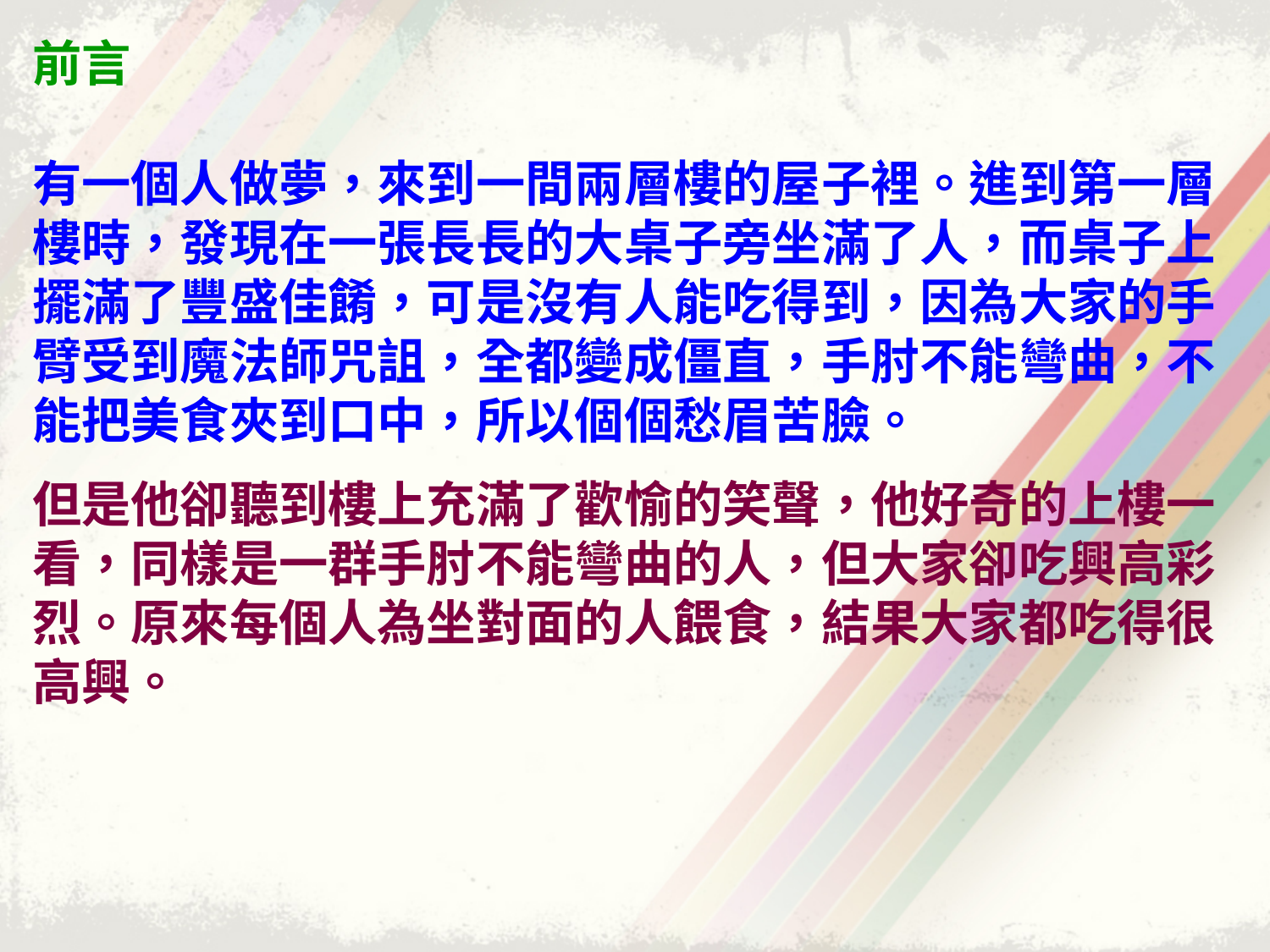

前言
有一個人做夢，來到一間兩層樓的屋子裡。進到第一層樓時，發現在一張長長的大桌子旁坐滿了人，而桌子上擺滿了豐盛佳餚，可是沒有人能吃得到，因為大家的手臂受到魔法師咒詛，全都變成僵直，手肘不能彎曲，不能把美食夾到口中，所以個個愁眉苦臉。
但是他卻聽到樓上充滿了歡愉的笑聲，他好奇的上樓一看，同樣是一群手肘不能彎曲的人，但大家卻吃興高彩烈。原來每個人為坐對面的人餵食，結果大家都吃得很高興。